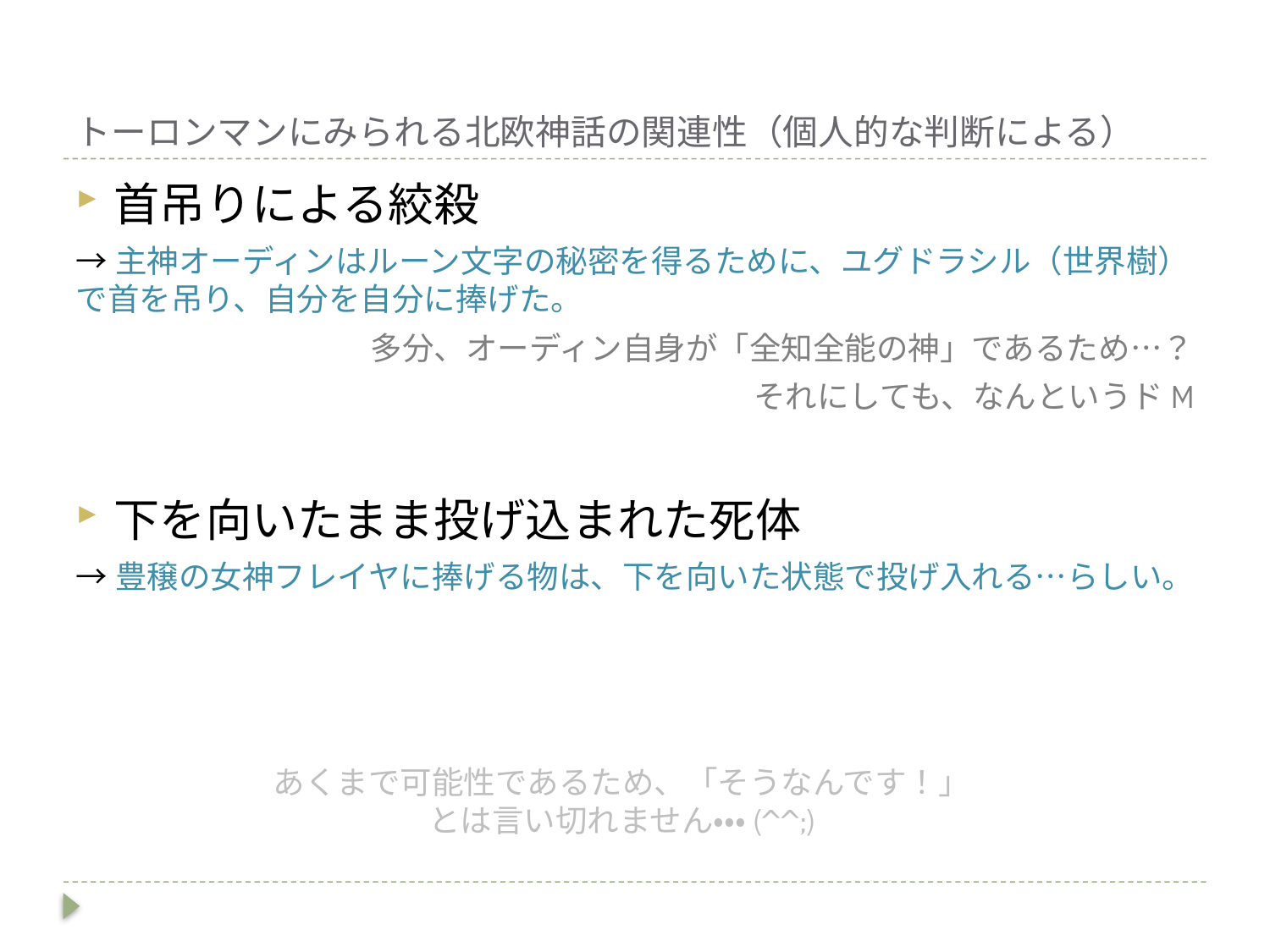

# トーロンマンにみられる北欧神話の関連性（個人的な判断による）
首吊りによる絞殺
→主神オーディンはルーン文字の秘密を得るために、ユグドラシル（世界樹）で首を吊り、自分を自分に捧げた。
多分、オーディン自身が「全知全能の神」であるため…？
それにしても、なんというドM

下を向いたまま投げ込まれた死体
→豊穣の女神フレイヤに捧げる物は、下を向いた状態で投げ入れる…らしい。
あくまで可能性であるため、「そうなんです！」
とは言い切れません・・・(^^;)